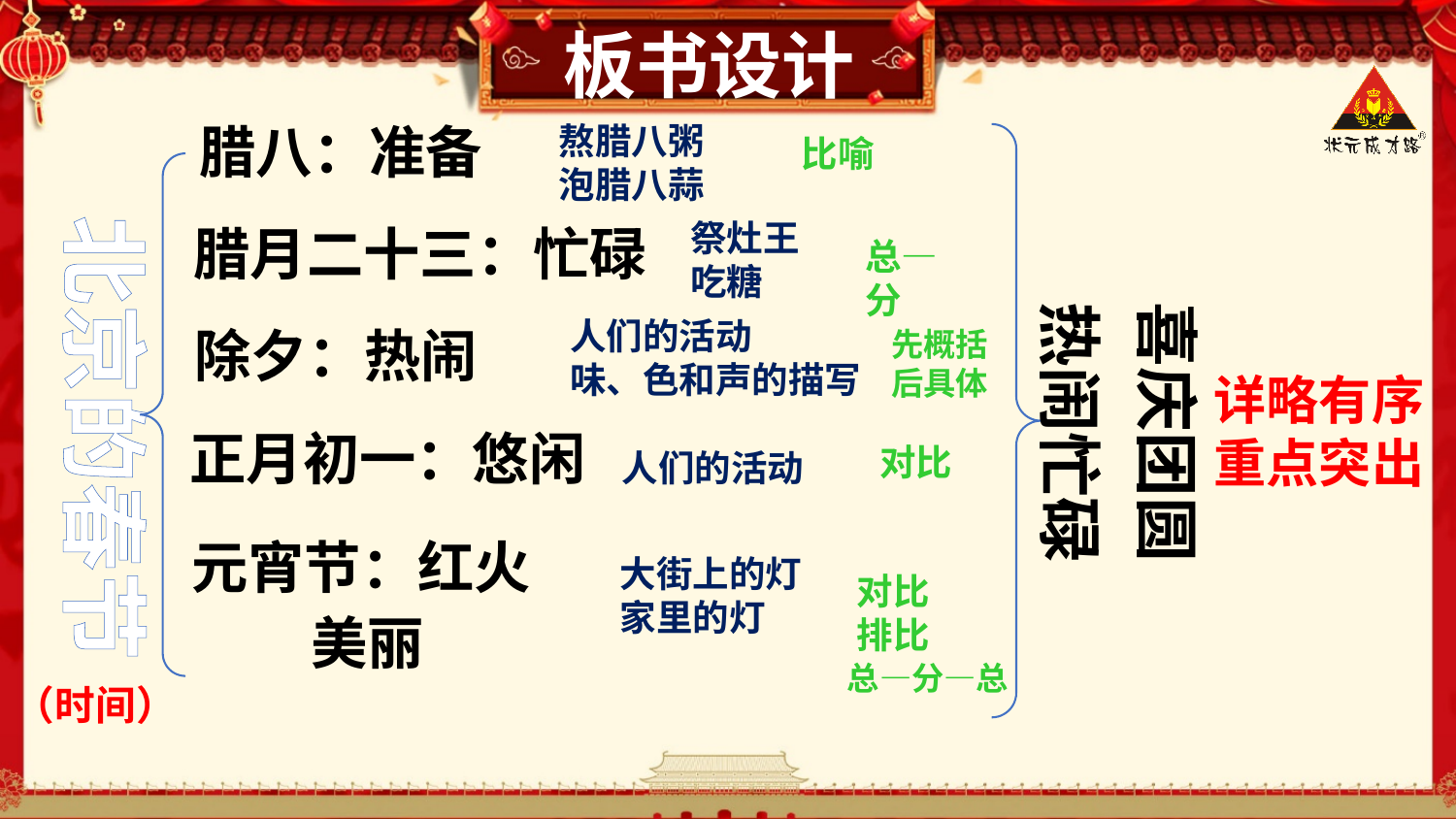

板书设计
腊八：准备
熬腊八粥
泡腊八蒜
比喻

北京的春节
祭灶王
吃糖
腊月二十三：忙碌
喜庆团圆
热闹忙碌
总—分
人们的活动
味、色和声的描写

除夕：热闹
先概括后具体
详略有序
重点突出
正月初一：悠闲
对比
人们的活动
元宵节：红火
       美丽
大街上的灯
家里的灯
对比排比
总—分—总
（时间）